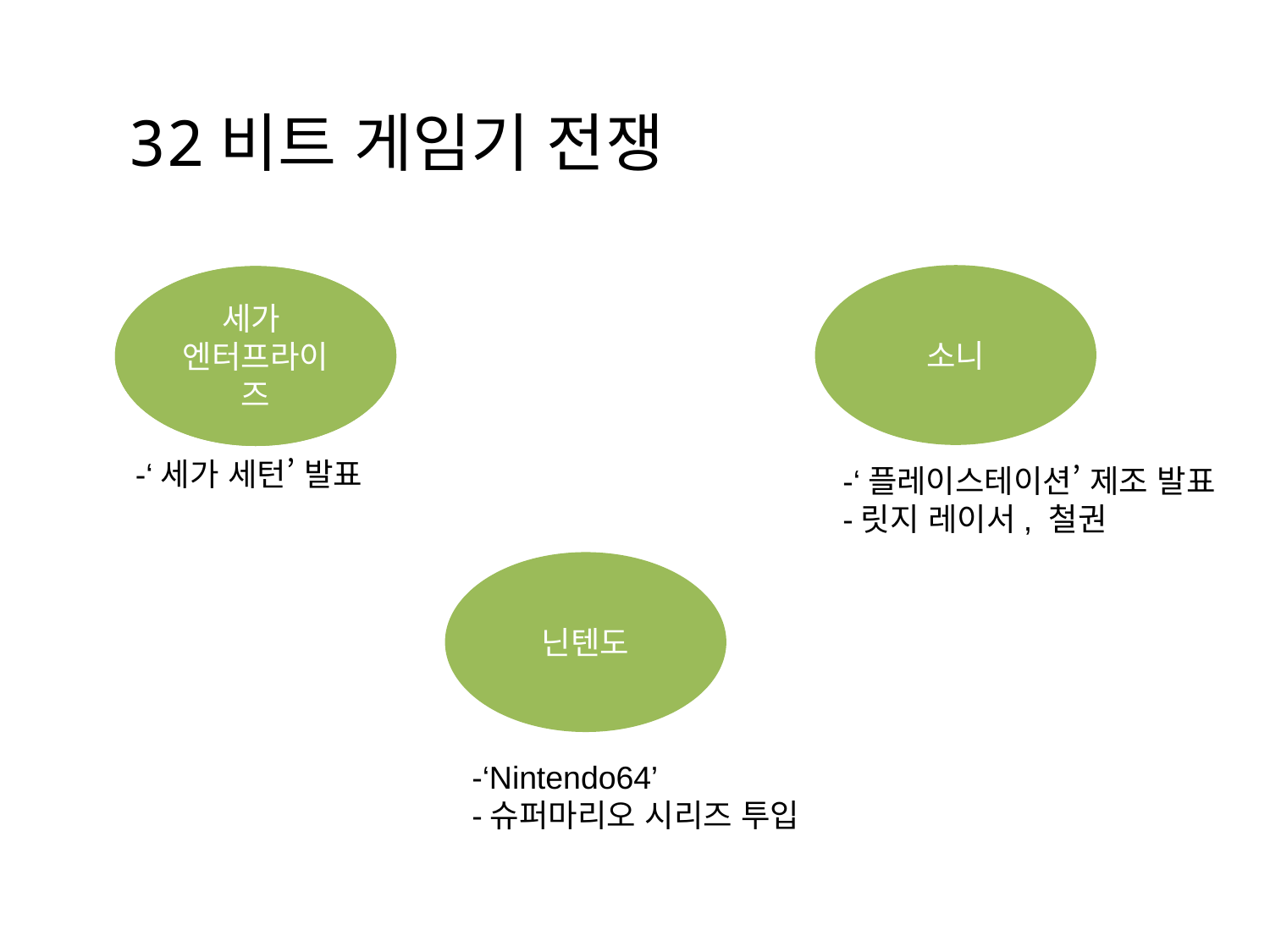

32비트 게임기 전쟁
소니

세가
엔터프라이즈
-‘세가 세턴’ 발표
-‘플레이스테이션’ 제조 발표
-릿지 레이서, 철권
닌텐도
-‘Nintendo64’
-슈퍼마리오 시리즈 투입